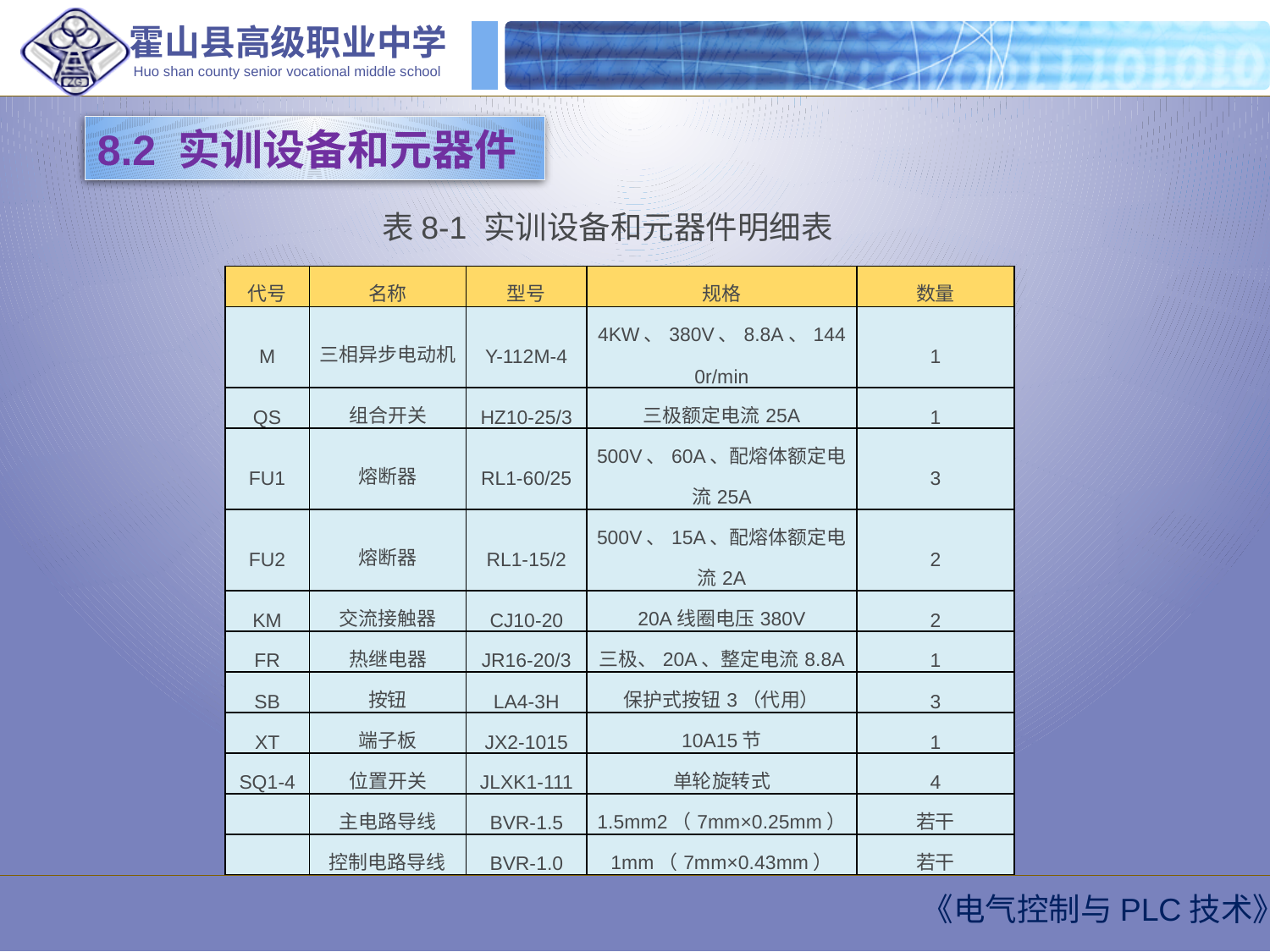

8.2 实训设备和元器件
表8-1 实训设备和元器件明细表
| 代号 | 名称 | 型号 | 规格 | 数量 |
| --- | --- | --- | --- | --- |
| M | 三相异步电动机 | Y-112M-4 | 4KW、380V、8.8A、1440r/min | 1 |
| QS | 组合开关 | HZ10-25/3 | 三极额定电流25A | 1 |
| FU1 | 熔断器 | RL1-60/25 | 500V、60A、配熔体额定电流25A | 3 |
| FU2 | 熔断器 | RL1-15/2 | 500V、15A、配熔体额定电流2A | 2 |
| KM | 交流接触器 | CJ10-20 | 20A线圈电压380V | 2 |
| FR | 热继电器 | JR16-20/3 | 三极、20A、整定电流8.8A | 1 |
| SB | 按钮 | LA4-3H | 保护式按钮3（代用） | 3 |
| XT | 端子板 | JX2-1015 | 10A15节 | 1 |
| SQ1-4 | 位置开关 | JLXK1-111 | 单轮旋转式 | 4 |
|  | 主电路导线 | BVR-1.5 | 1.5mm2（7mm×0.25mm） | 若干 |
|  | 控制电路导线 | BVR-1.0 | 1mm（7mm×0.43mm） | 若干 |